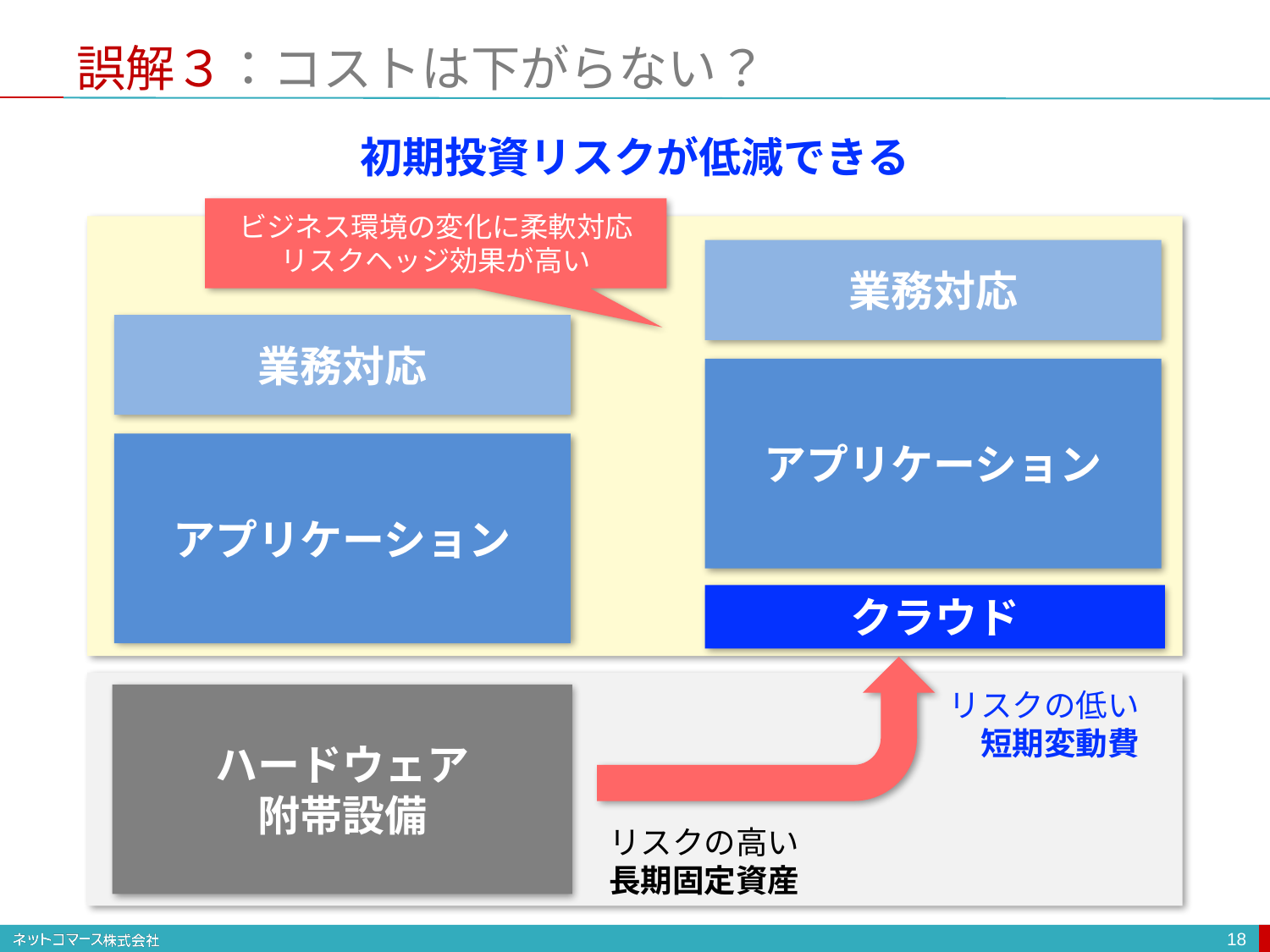

# 誤解３：コストは下がらない？
初期投資リスクが低減できる
ビジネス環境の変化に柔軟対応
リスクヘッジ効果が高い

業務対応
アプリケーション

クラウド
リスクの低い
短期変動費
リスクの高い
長期固定資産
業務対応
アプリケーション

ハードウェア
附帯設備
18